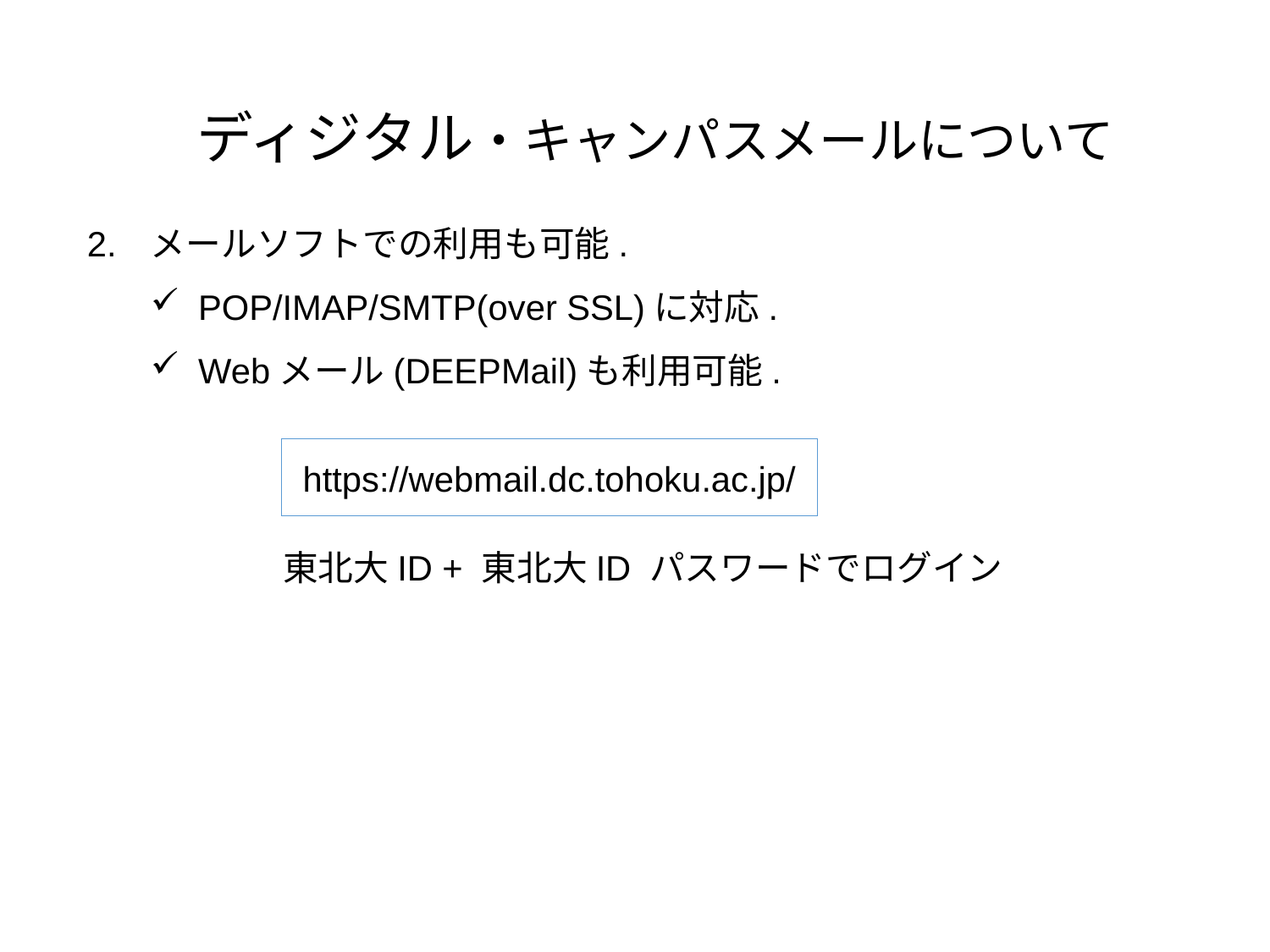

ディジタル・キャンパスメールについて
メールソフトでの利用も可能.

POP/IMAP/SMTP(over SSL)に対応.

Webメール(DEEPMail)も利用可能.

https://webmail.dc.tohoku.ac.jp/
東北大ID + 東北大ID パスワードでログイン